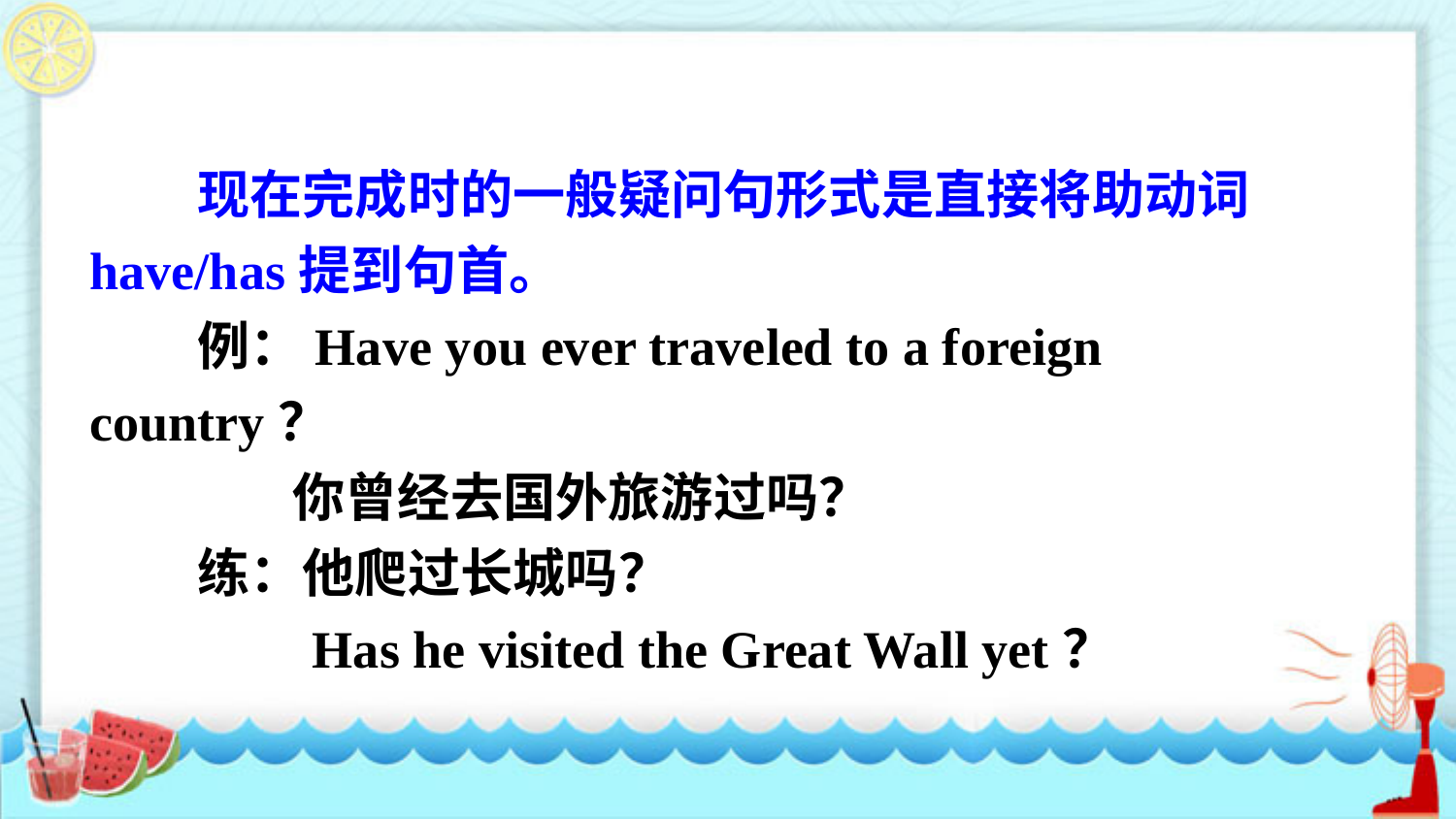

现在完成时的一般疑问句形式是直接将助动词have/has提到句首。
        例：Have you ever traveled to a foreign country？
                你曾经去国外旅游过吗？
        练：他爬过长城吗？
                 Has he visited the Great Wall yet？